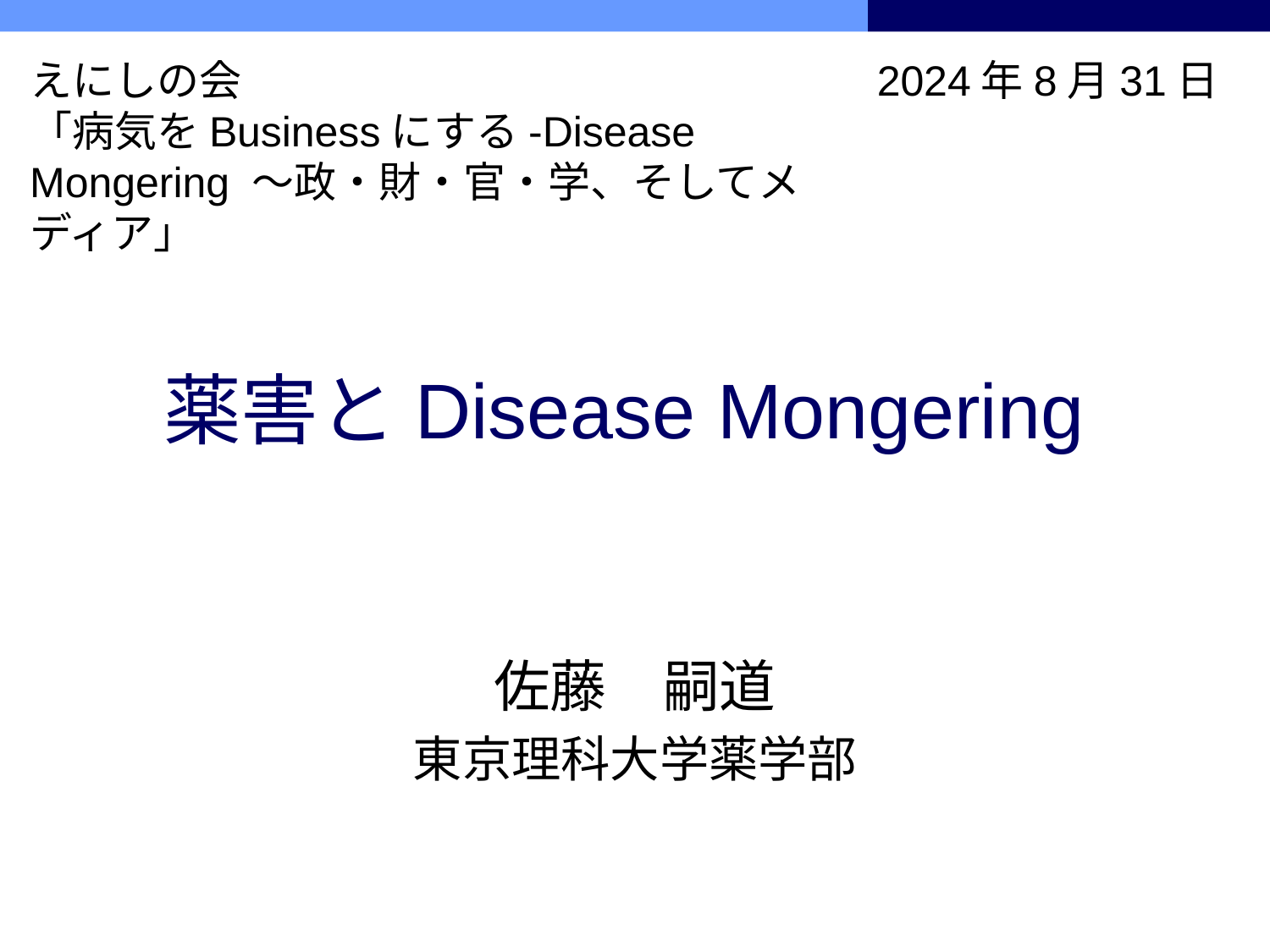

えにしの会
「病気をBusinessにする-Disease Mongering ～政・財・官・学、そしてメディア」
2024年8月31日
# 薬害とDisease Mongering
佐藤　嗣道
東京理科大学薬学部